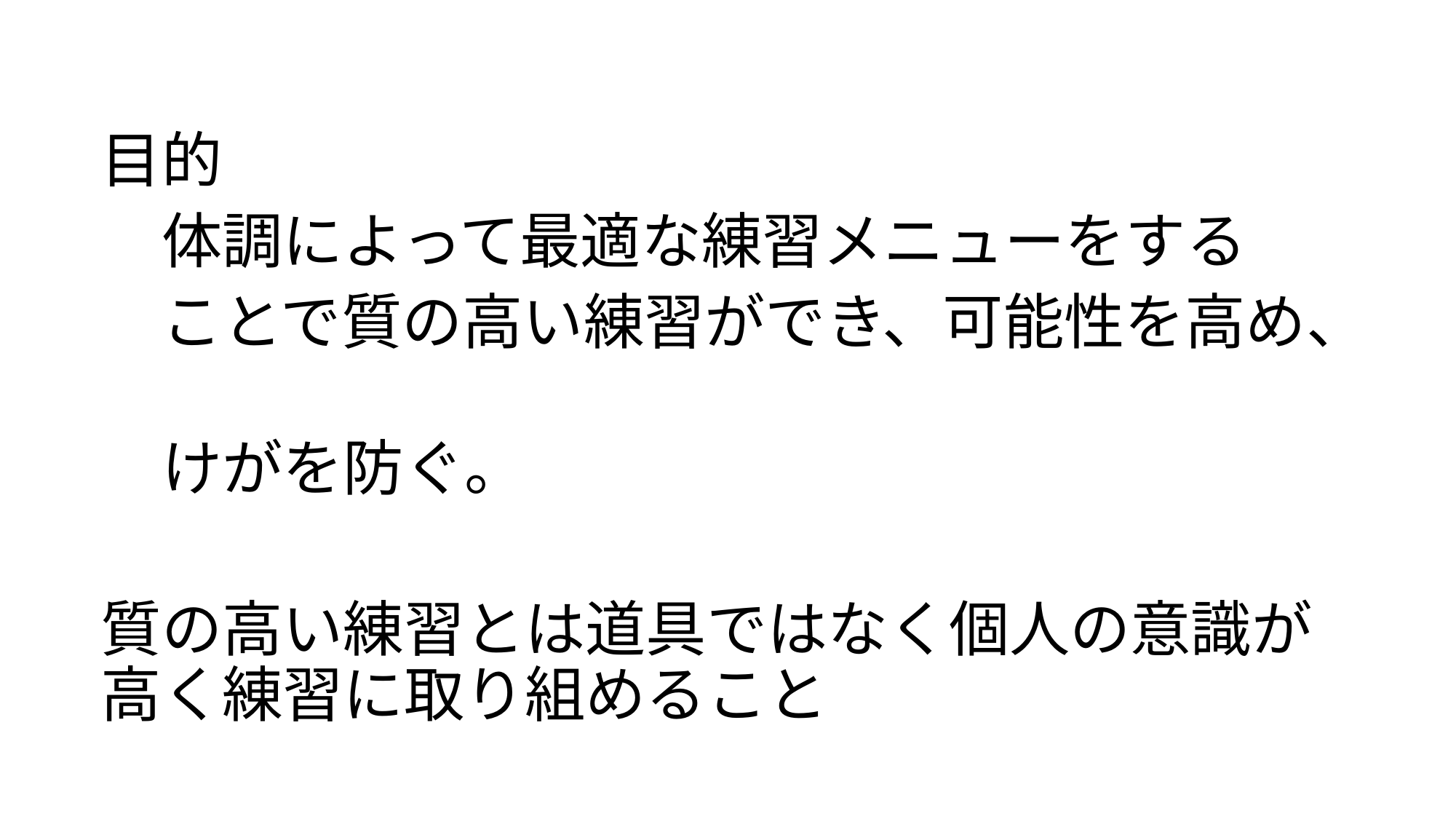

目的
　体調によって最適な練習メニューをする
　ことで質の高い練習ができ、可能性を高め、
　けがを防ぐ。

質の高い練習とは道具ではなく個人の意識が高く練習に取り組めること